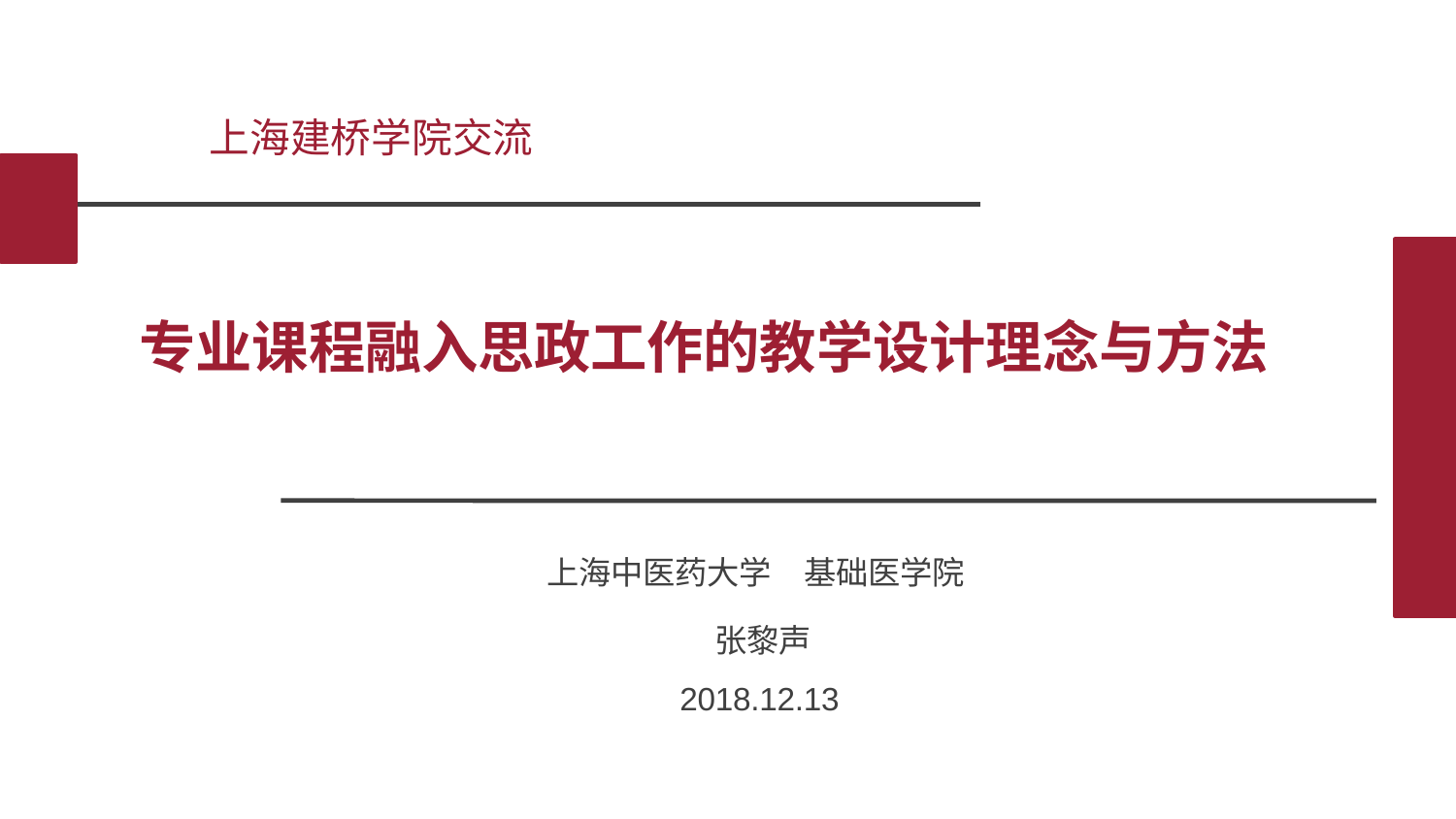

# 上海建桥学院交流

专业课程融入思政工作的教学设计理念与方法

上海中医药大学	基础医学院
张黎声
2018.12.13